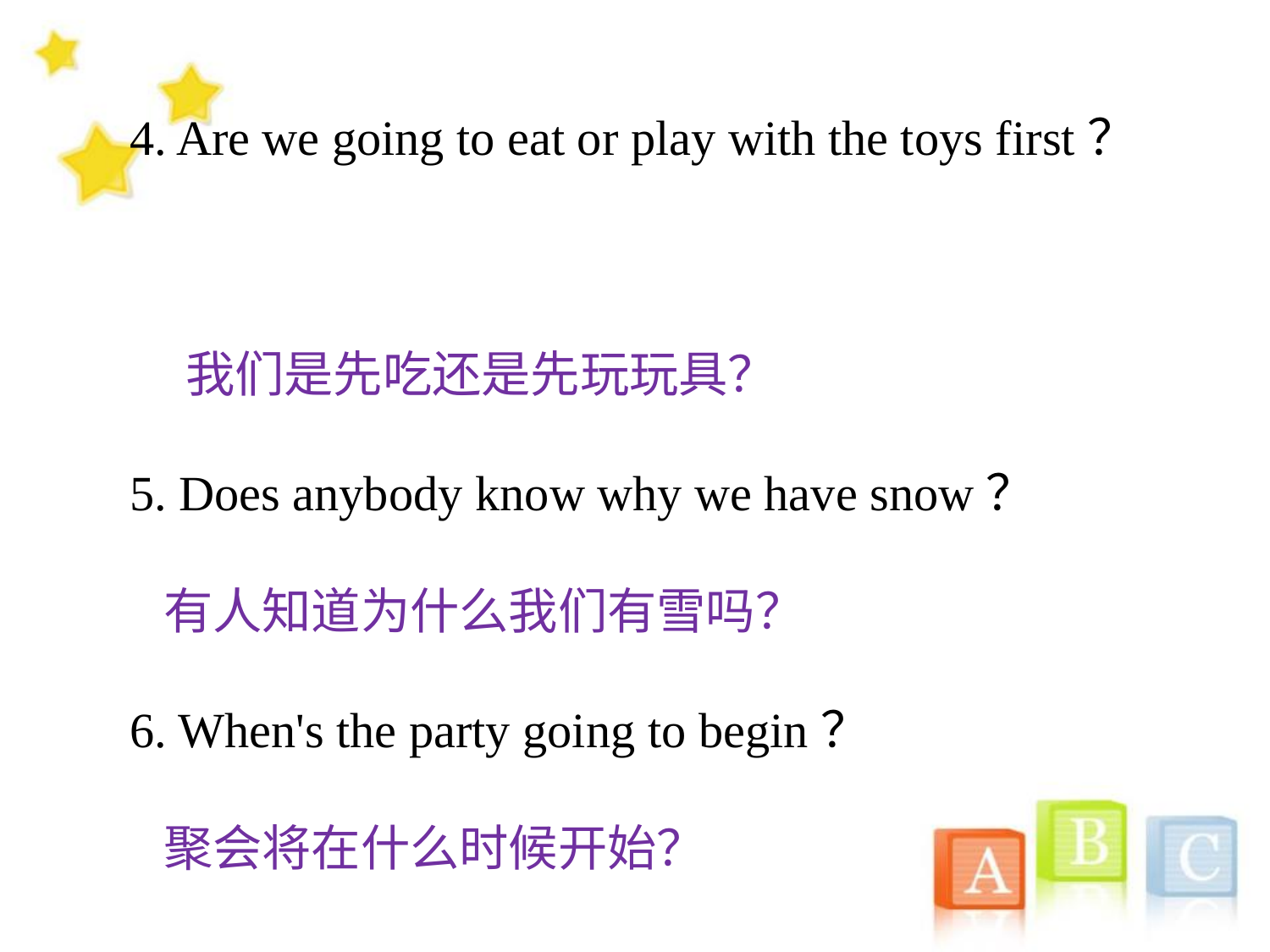

4. Are we going to eat or play with the toys first？
    我们是先吃还是先玩玩具？
5. Does anybody know why we have snow？
  有人知道为什么我们有雪吗？
6. When's the party going to begin？
  聚会将在什么时候开始？